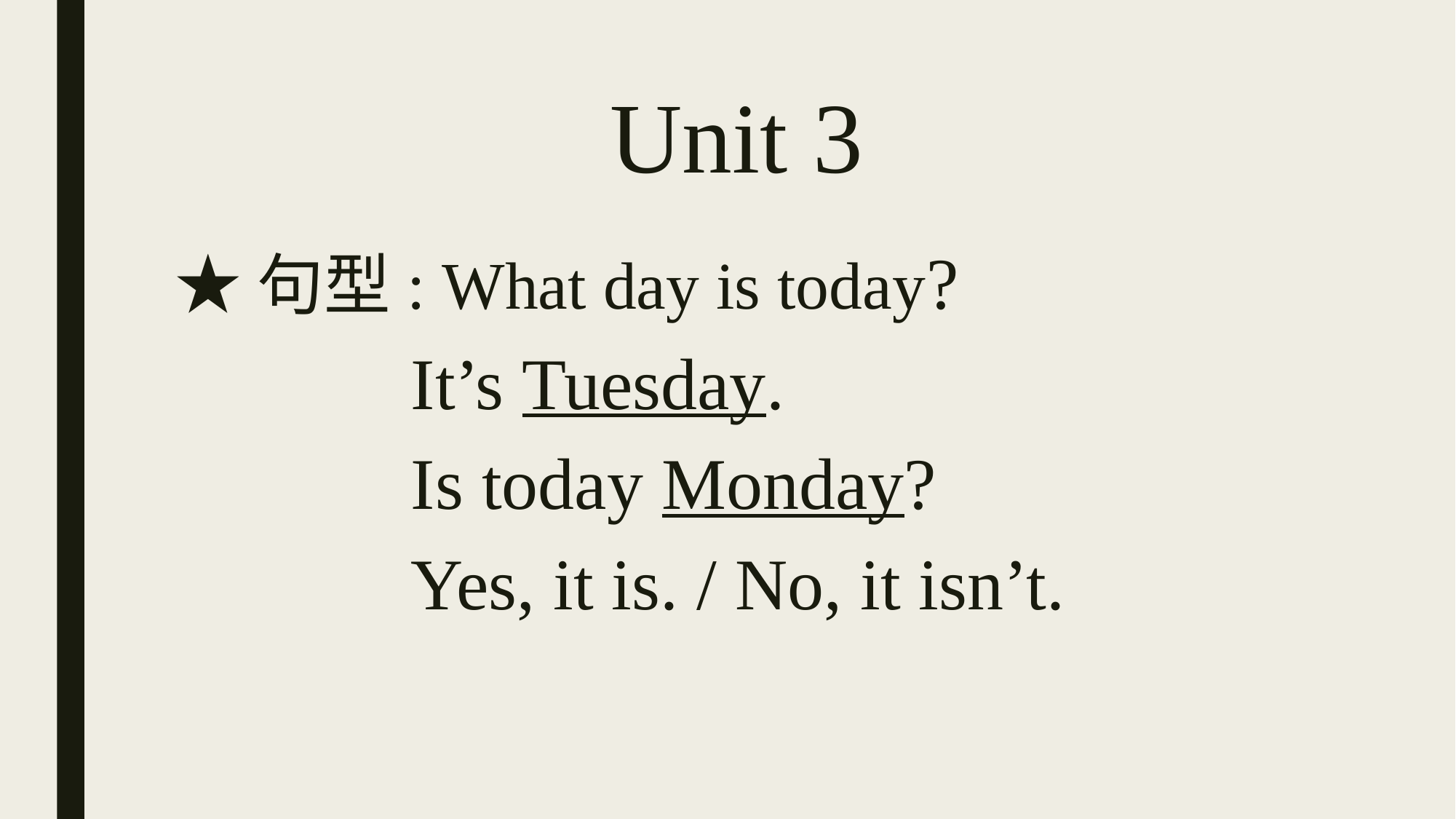

# Unit 3
★句型: What day is today?
             It’s Tuesday.
             Is today Monday?
             Yes, it is. / No, it isn’t.